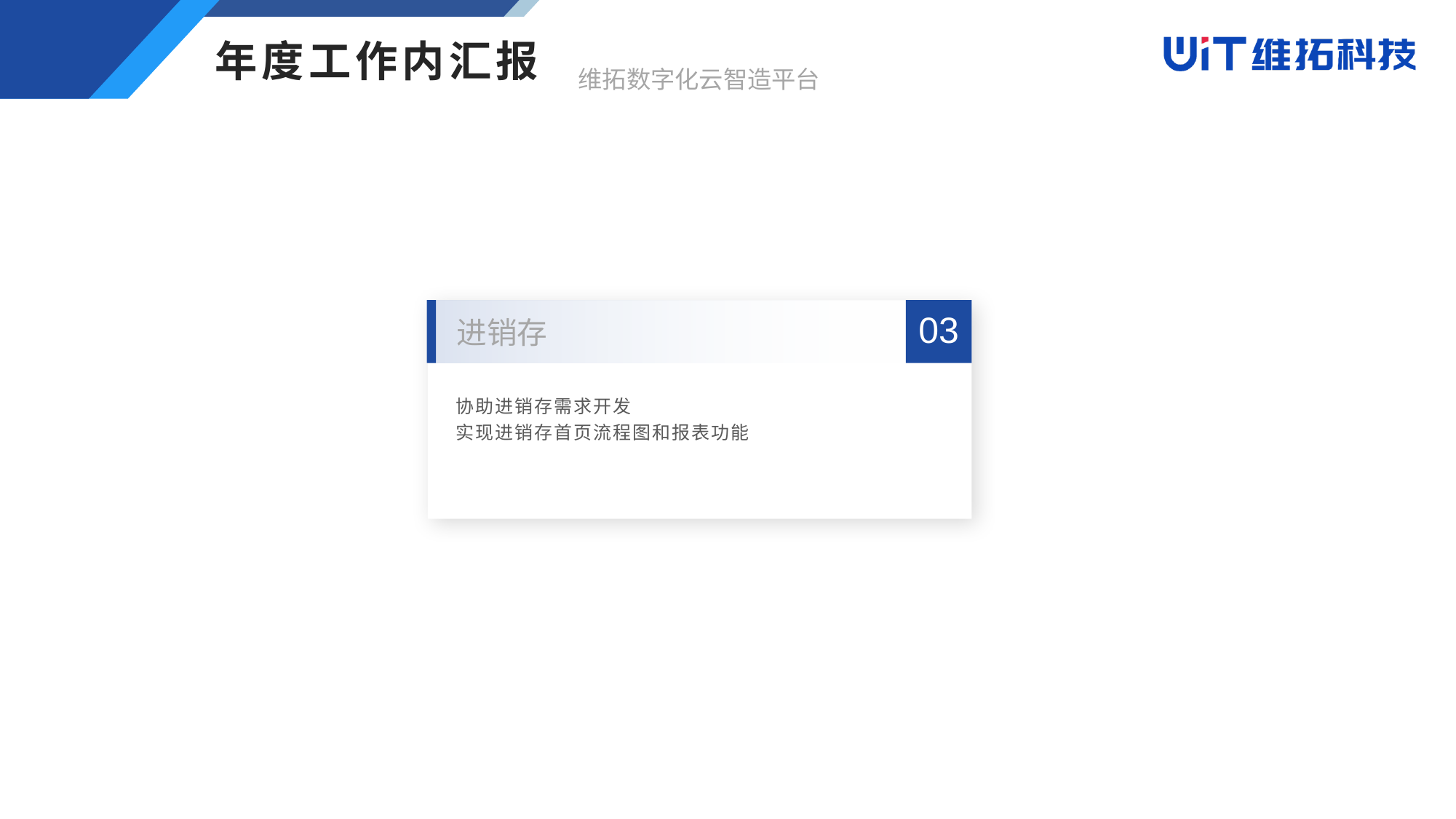

年度工作内汇报
维拓数字化云智造平台

03
进
进销存
协助进销存需求开发
实现进销存首页流程图和报表功能